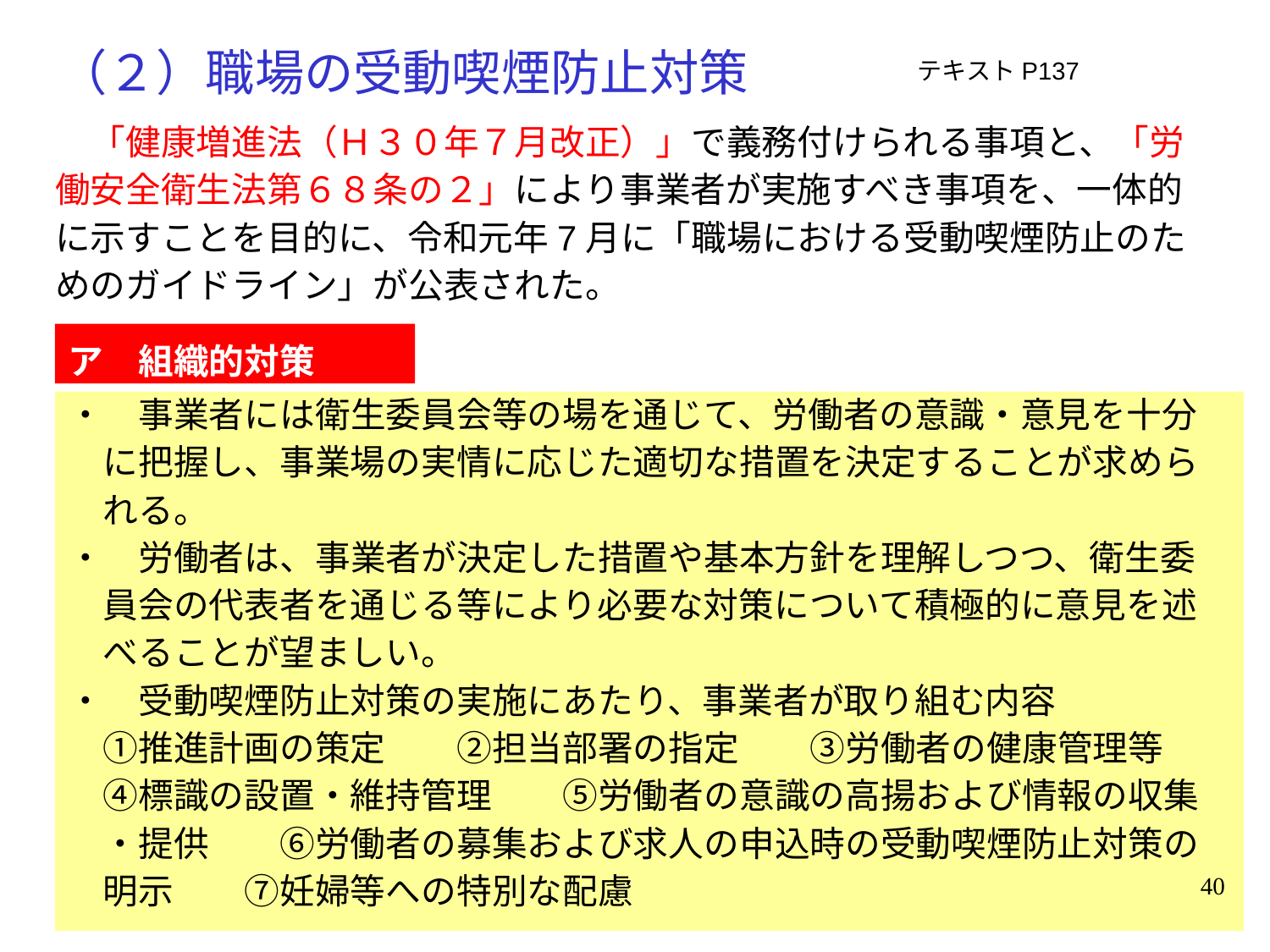

# （２）職場の受動喫煙防止対策
テキストP137
　「健康増進法（Ｈ３０年７月改正）」で義務付けられる事項と、「労
働安全衛生法第６８条の２」により事業者が実施すべき事項を、一体的
に示すことを目的に、令和元年7月に「職場における受動喫煙防止のた
めのガイドライン」が公表された。
ア　組織的対策
・　事業者には衛生委員会等の場を通じて、労働者の意識・意見を十分
　に把握し、事業場の実情に応じた適切な措置を決定することが求めら
　れる。
・　労働者は、事業者が決定した措置や基本方針を理解しつつ、衛生委
　員会の代表者を通じる等により必要な対策について積極的に意見を述
　べることが望ましい。
・　受動喫煙防止対策の実施にあたり、事業者が取り組む内容
　①推進計画の策定　　②担当部署の指定　　③労働者の健康管理等
　④標識の設置・維持管理　　⑤労働者の意識の高揚および情報の収集
　・提供　　⑥労働者の募集および求人の申込時の受動喫煙防止対策の
　明示　　⑦妊婦等への特別な配慮

40